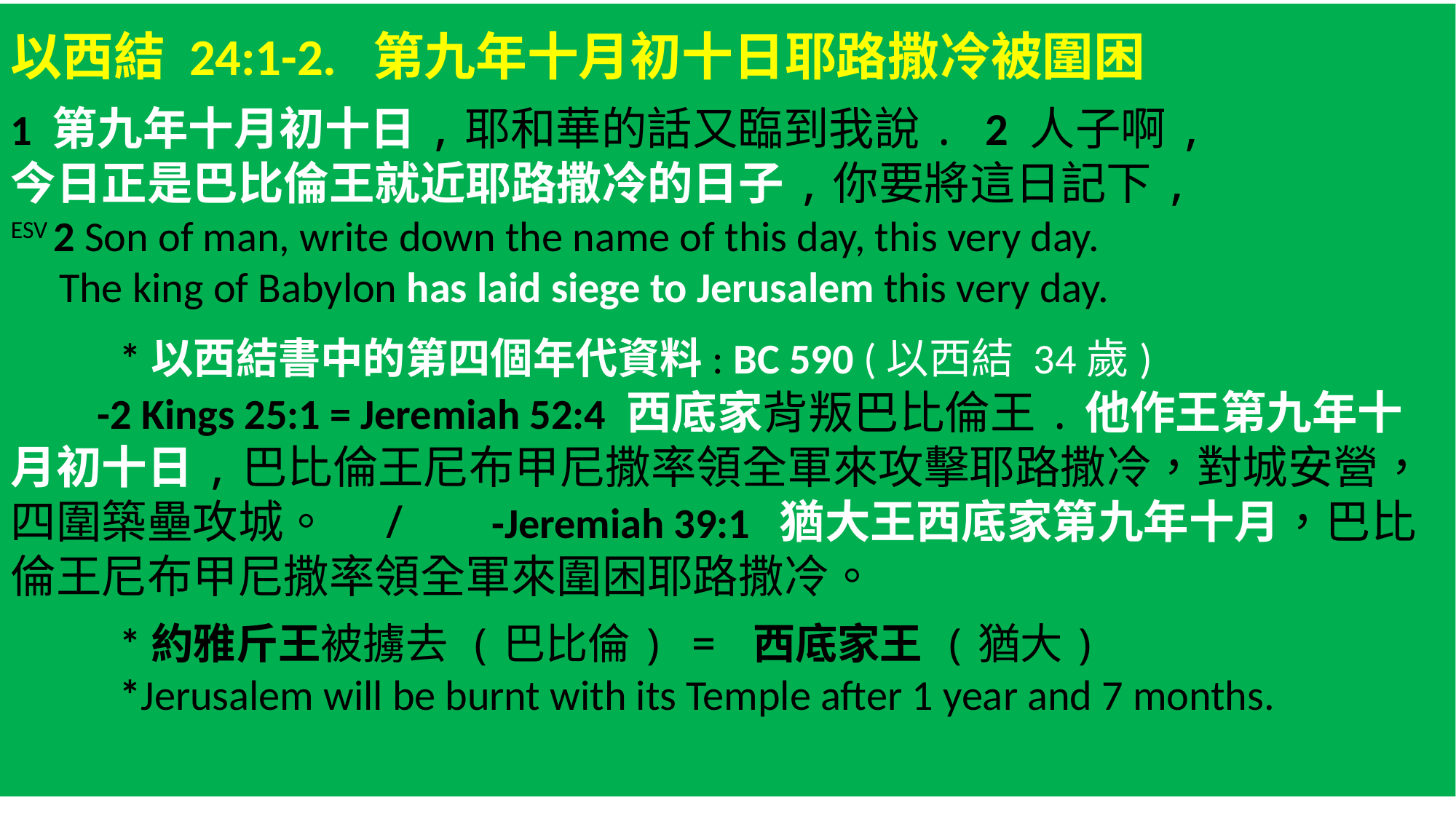

以西結 24:1-2.  第九年十月初十日耶路撒冷被圍困

1 第九年十月初十日,耶和華的話又臨到我說. 2 人子啊,
今日正是巴比倫王就近耶路撒冷的日子,你要將這日記下,
ESV 2 Son of man, write down the name of this day, this very day.
     The king of Babylon has laid siege to Jerusalem this very day.

	*以西結書中的第四個年代資料: BC 590 (以西結 34歲)
         -2 Kings 25:1 = Jeremiah 52:4 西底家背叛巴比倫王.他作王第九年十月初十日,巴比倫王尼布甲尼撒率領全軍來攻擊耶路撒冷，對城安營，四圍築壘攻城。    /     -Jeremiah 39:1  猶大王西底家第九年十月，巴比倫王尼布甲尼撒率領全軍來圍困耶路撒冷。

	*約雅斤王被擄去 (巴比倫) = 西底家王 (猶大)
	*Jerusalem will be burnt with its Temple after 1 year and 7 months.